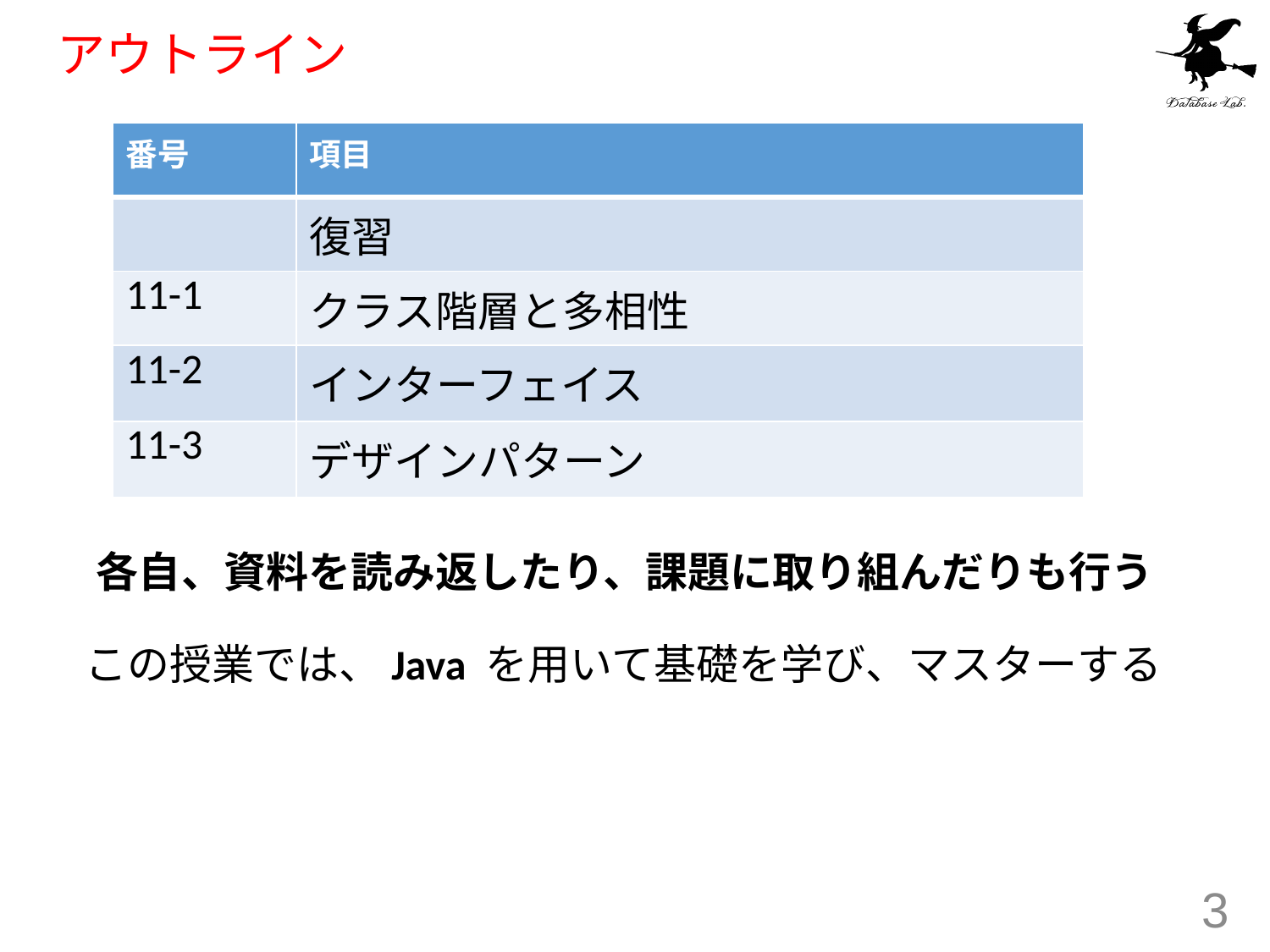

# アウトライン
| 番号 | 項目 |
| --- | --- |
|  | 復習 |
| 11-1 | クラス階層と多相性 |
| 11-2 | インターフェイス |
| 11-3 | デザインパターン |
各自、資料を読み返したり、課題に取り組んだりも行う
この授業では、Java を用いて基礎を学び、マスターする
3